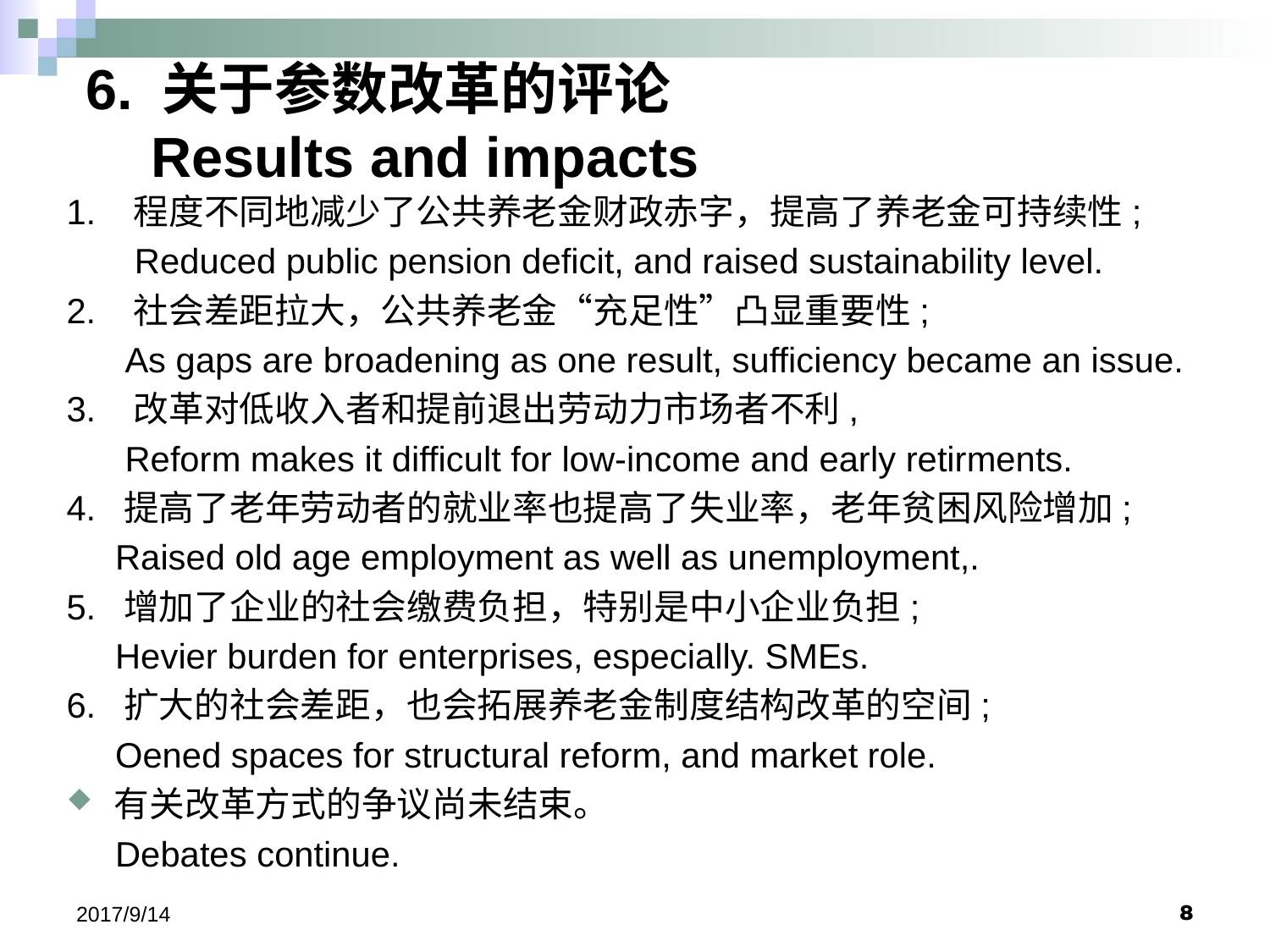

# 6. 关于参数改革的评论 Results and impacts
1.   程度不同地减少了公共养老金财政赤字，提高了养老金可持续性;
       Reduced public pension deficit, and raised sustainability level.
2.   社会差距拉大，公共养老金“充足性”凸显重要性;
      As gaps are broadening as one result, sufficiency became an issue.
3.   改革对低收入者和提前退出劳动力市场者不利,
      Reform makes it difficult for low-income and early retirments.
4.  提高了老年劳动者的就业率也提高了失业率，老年贫困风险增加;
     Raised old age employment as well as unemployment,.
5.  增加了企业的社会缴费负担，特别是中小企业负担;
     Hevier burden for enterprises, especially. SMEs.
6.  扩大的社会差距，也会拓展养老金制度结构改革的空间;
     Oened spaces for structural reform, and market role.
有关改革方式的争议尚未结束。
     Debates continue.
2017/9/14
8